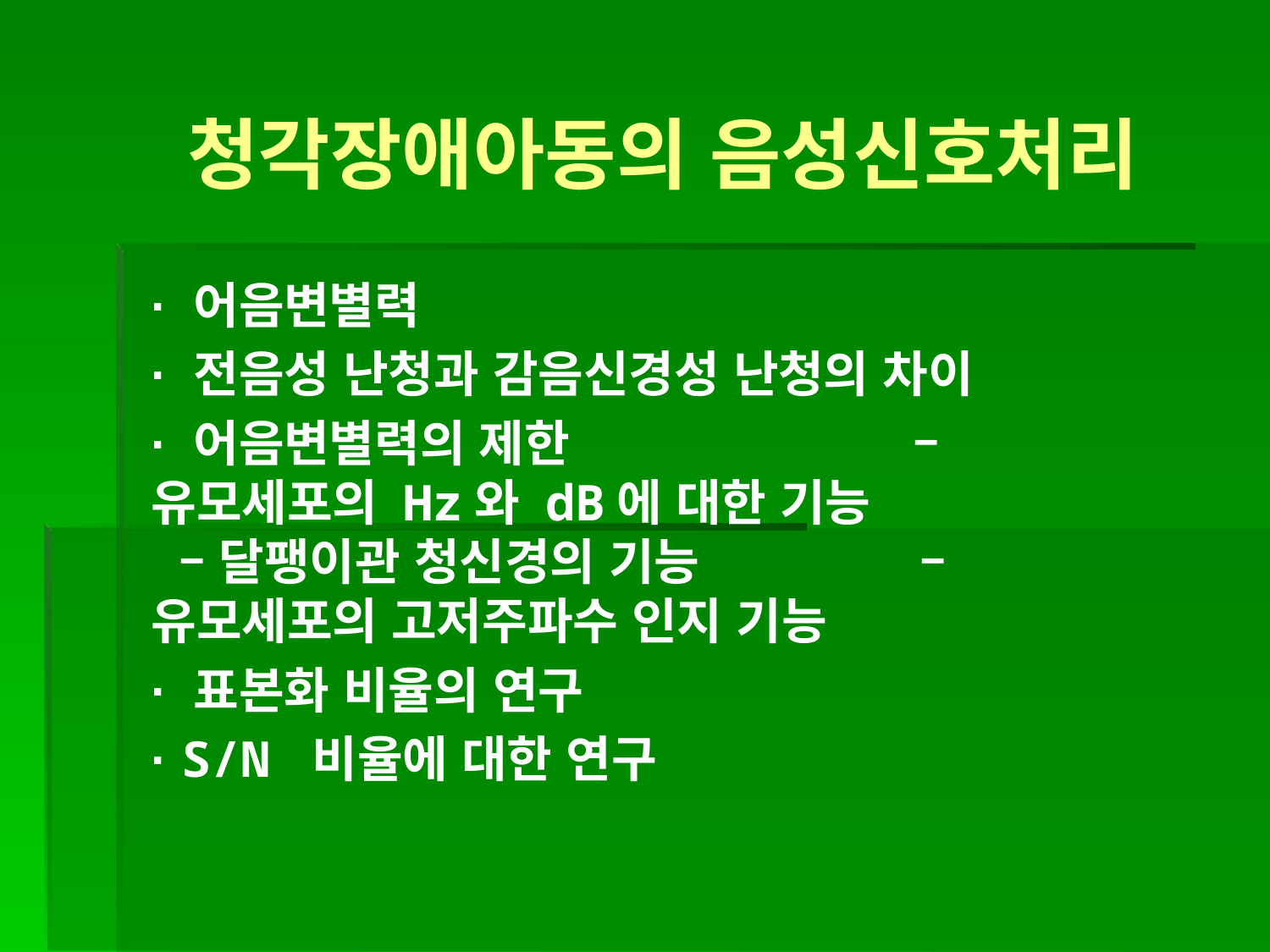

청각장애아동의 음성신호처리
· 어음변별력
· 전음성 난청과 감음신경성 난청의 차이
· 어음변별력의 제한                         – 유모세포의 Hz와 dB에 대한 기능                    – 달팽이관 청신경의 기능                – 유모세포의 고저주파수 인지 기능
· 표본화 비율의 연구
· S/N 비율에 대한 연구